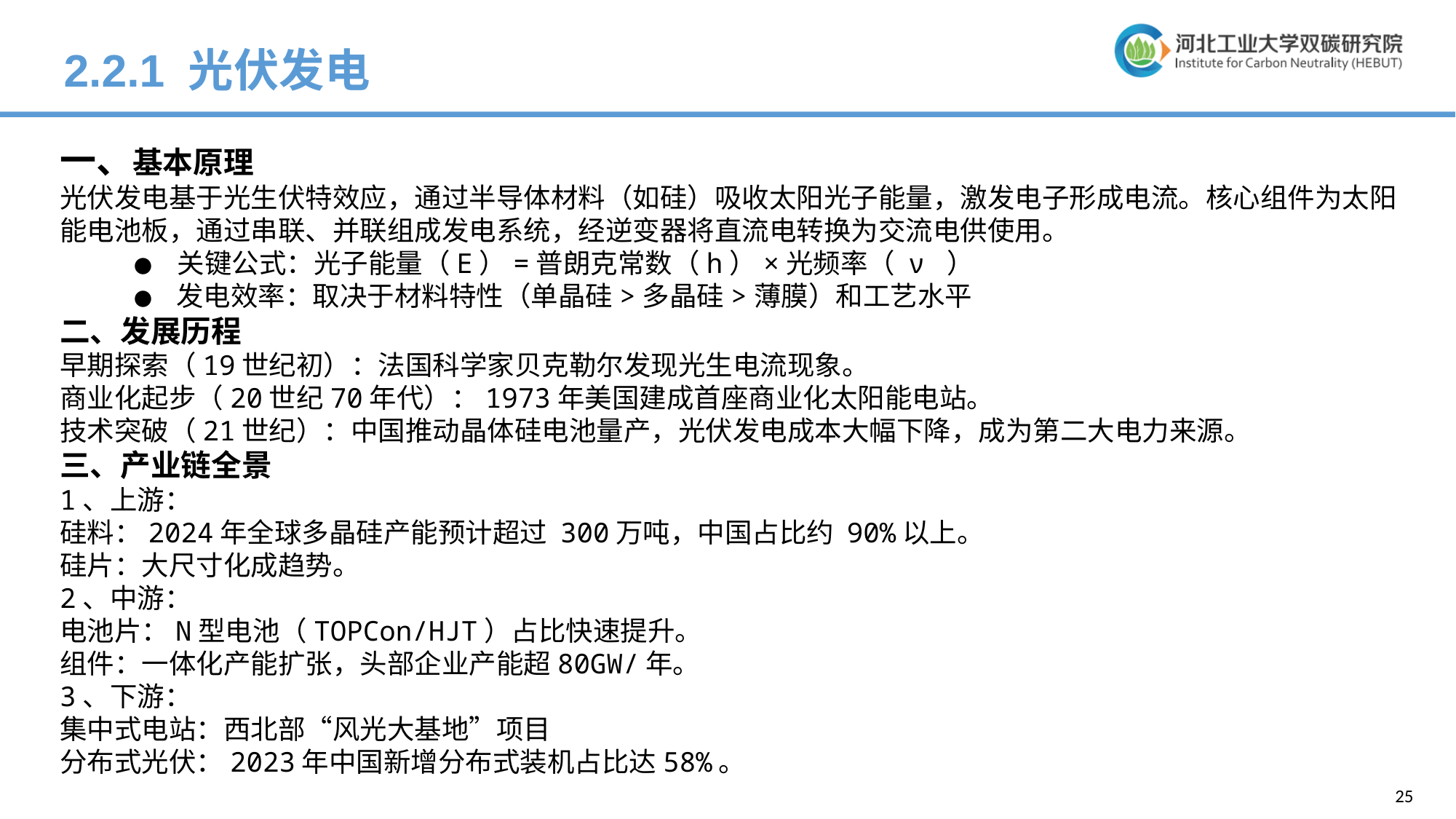

2.2.1 光伏发电

一、基本原理
光伏发电基于光生伏特效应，通过半导体材料（如硅）吸收太阳光子能量，激发电子形成电流。核心组件为太阳能电池板，通过串联、并联组成发电系统，经逆变器将直流电转换为交流电供使用。
            ●   关键公式：光子能量（E）=普朗克常数（h）×光频率（ ν ）
            ●     发电效率：取决于材料特性（单晶硅>多晶硅>薄膜）和工艺水平
二、发展历程
早期探索（19世纪初）：法国科学家贝克勒尔发现光生电流现象。
商业化起步（20世纪70年代）：1973年美国建成首座商业化太阳能电站。
技术突破（21世纪）：中国推动晶体硅电池量产，光伏发电成本大幅下降，成为第二大电力来源。
三、产业链全景
1、上游：
硅料：2024年全球多晶硅产能预计超过 300万吨，中国占比约 90%以上。
硅片：大尺寸化成趋势。
2、中游：
电池片：N型电池（TOPCon/HJT）占比快速提升。
组件：一体化产能扩张，头部企业产能超80GW/年。
3、下游：
集中式电站：西北部“风光大基地”项目
分布式光伏：2023年中国新增分布式装机占比达58%。
25